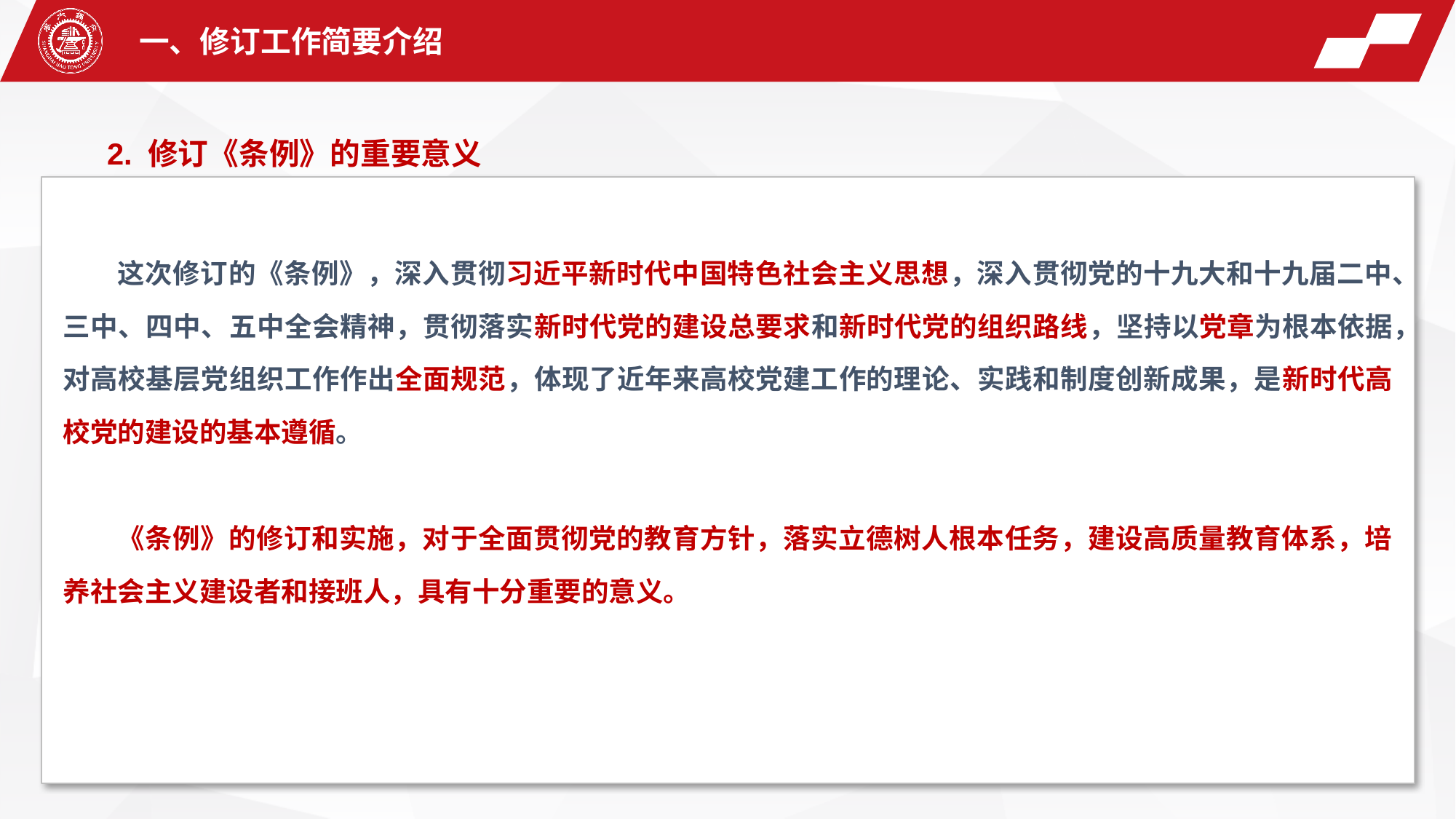

一、修订工作简要介绍
2. 修订《条例》的重要意义

这次修订的《条例》，深入贯彻习近平新时代中国特色社会主义思想，深入贯彻党的十九大和十九届二中、三中、四中、五中全会精神，贯彻落实新时代党的建设总要求和新时代党的组织路线，坚持以党章为根本依据，对高校基层党组织工作作出全面规范，体现了近年来高校党建工作的理论、实践和制度创新成果，是新时代高校党的建设的基本遵循。

《条例》的修订和实施，对于全面贯彻党的教育方针，落实立德树人根本任务，建设高质量教育体系，培养社会主义建设者和接班人，具有十分重要的意义。